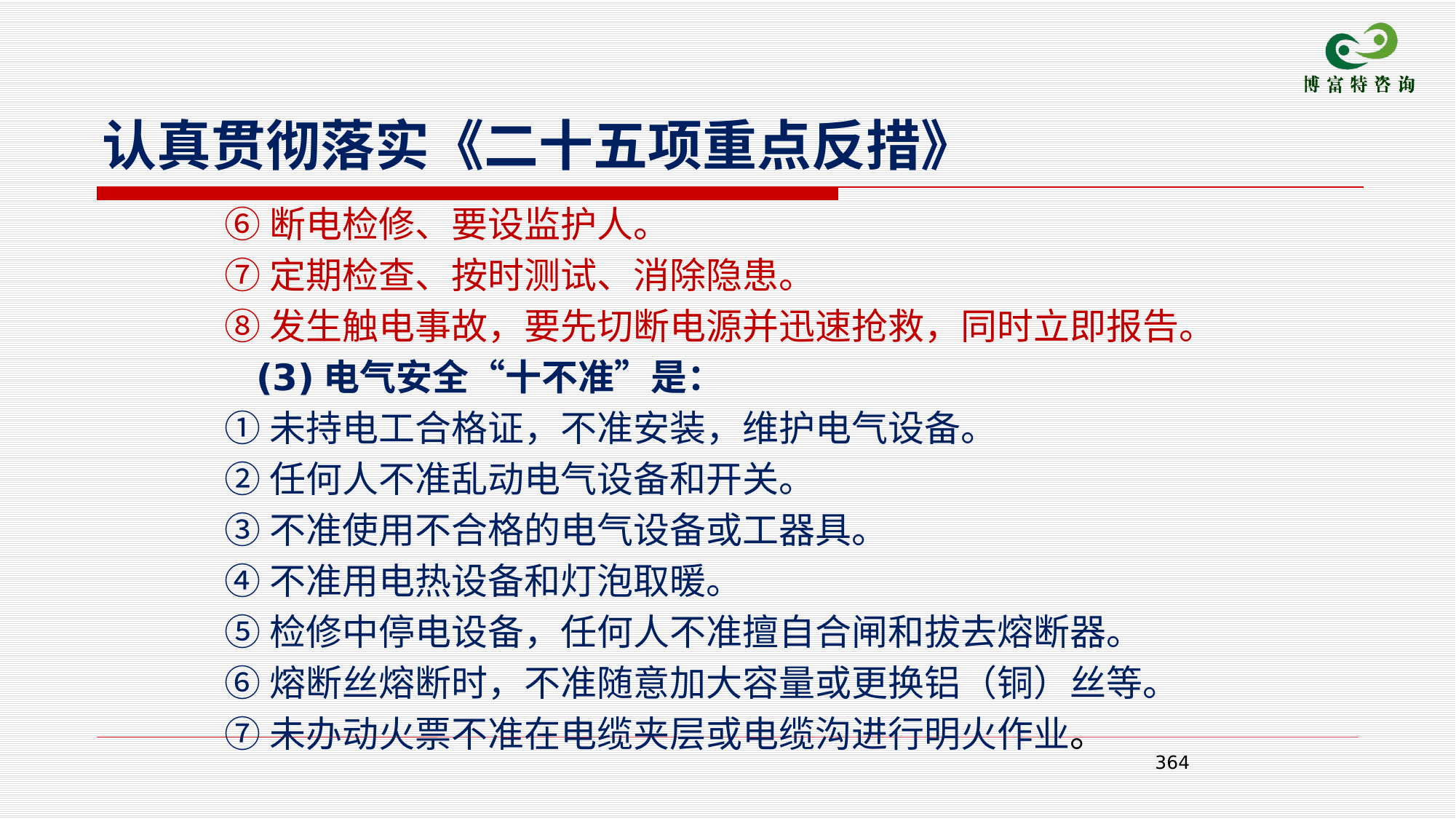

认真贯彻落实《二十五项重点反措》
       ⑥断电检修、要设监护人。
       ⑦定期检查、按时测试、消除隐患。
       ⑧发生触电事故，要先切断电源并迅速抢救，同时立即报告。
       (3)电气安全“十不准”是：
       ①未持电工合格证，不准安装，维护电气设备。
       ②任何人不准乱动电气设备和开关。
       ③不准使用不合格的电气设备或工器具。
       ④不准用电热设备和灯泡取暖。
       ⑤检修中停电设备，任何人不准擅自合闸和拔去熔断器。
       ⑥熔断丝熔断时，不准随意加大容量或更换铝（铜）丝等。
       ⑦未办动火票不准在电缆夹层或电缆沟进行明火作业。

364